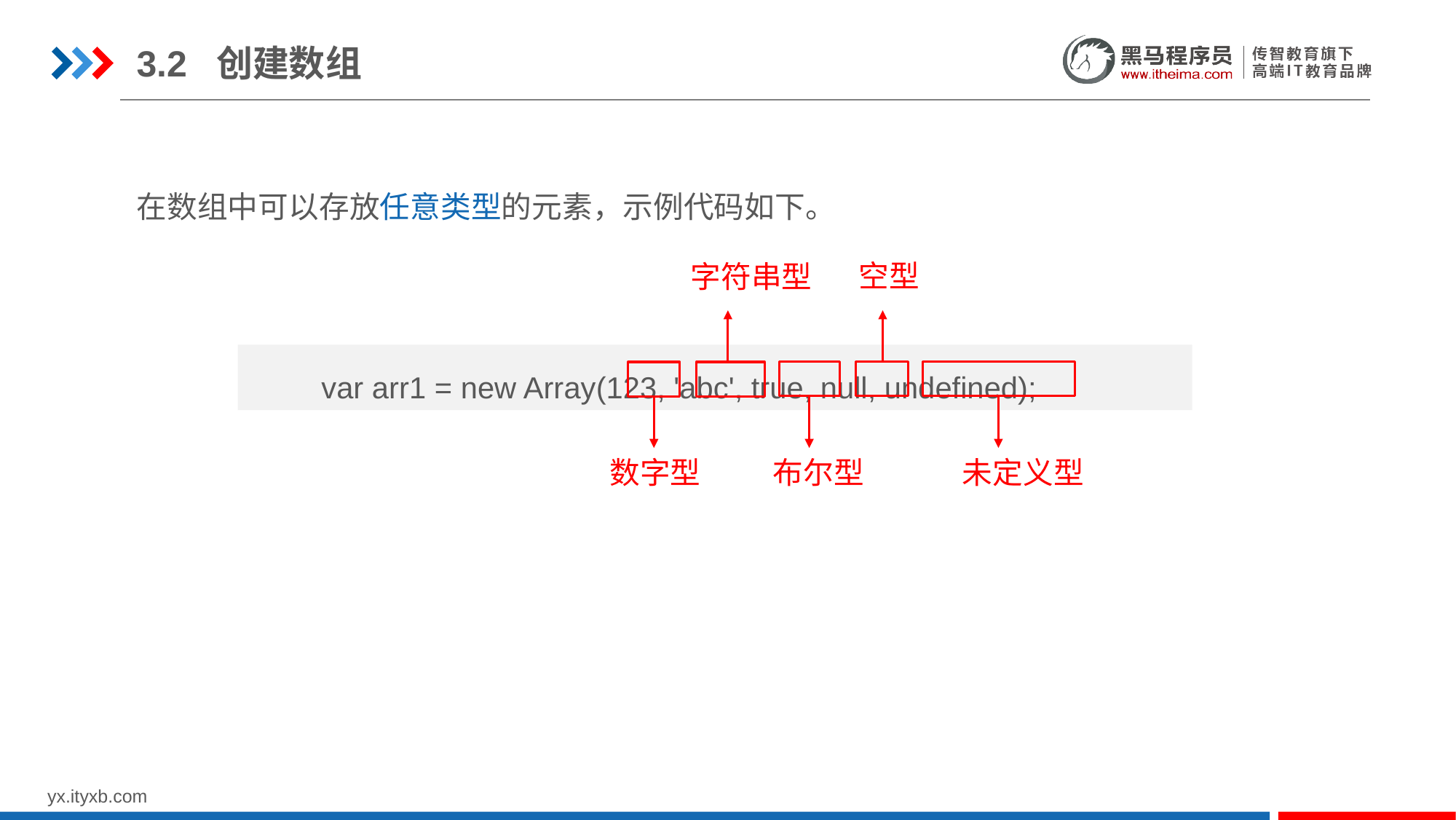

3.2  创建数组
在数组中可以存放任意类型的元素，示例代码如下。
空型
字符串型
var arr1 = new Array(123, 'abc', true, null, undefined);

数字型
布尔型
未定义型